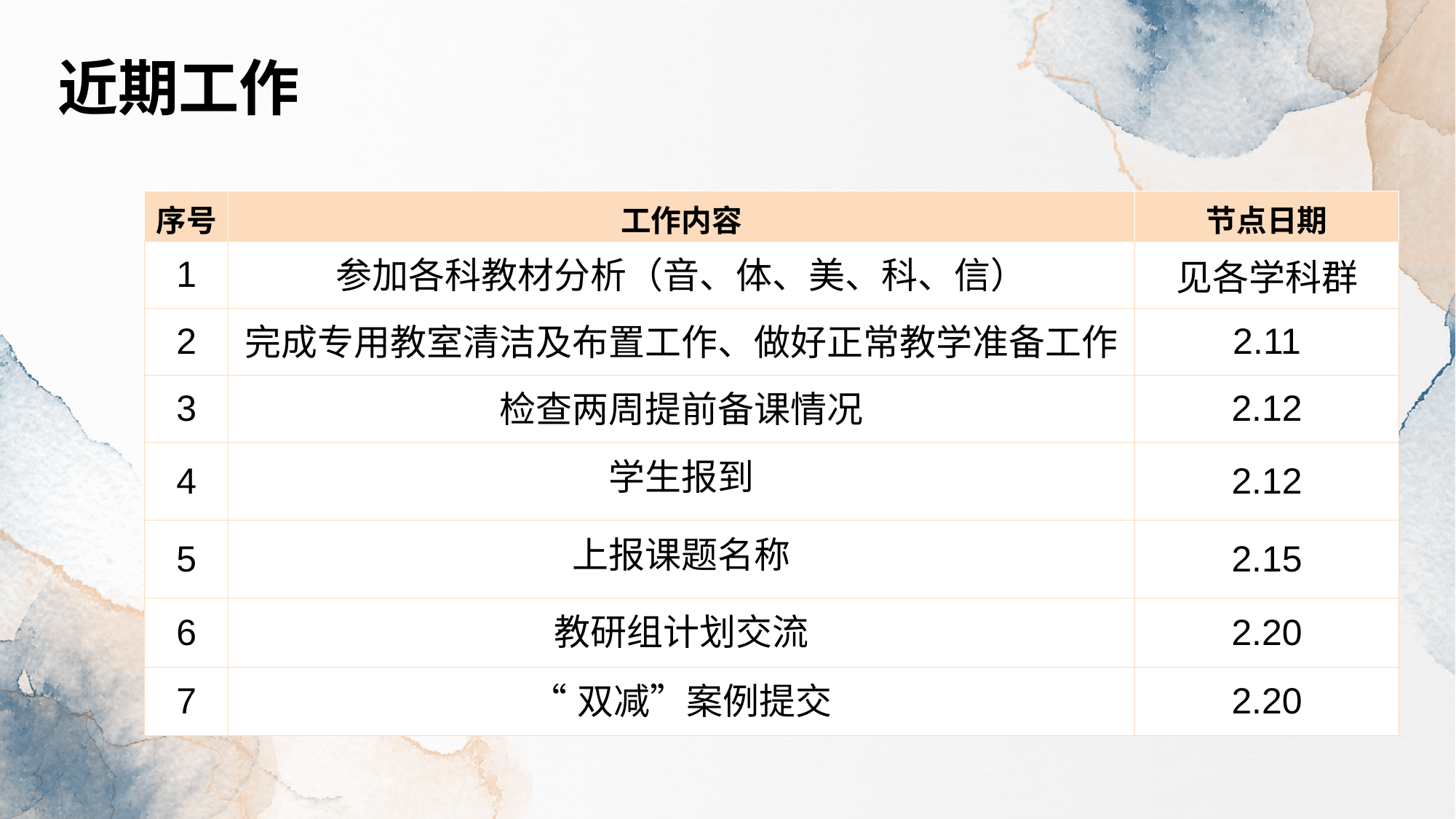

近期工作
| 序号 | 工作内容 | 节点日期 |
| --- | --- | --- |
| 1 | 参加各科教材分析（音、体、美、科、信） | 见各学科群 |
| 2 | 完成专用教室清洁及布置工作、做好正常教学准备工作 | 2.11 |
| 3 | 检查两周提前备课情况 | 2.12 |
| 4 | 学生报到 | 2.12 |
| 5 | 上报课题名称 | 2.15 |
| 6 | 教研组计划交流 | 2.20 |
| 7 | “双减”案例提交 | 2.20 |